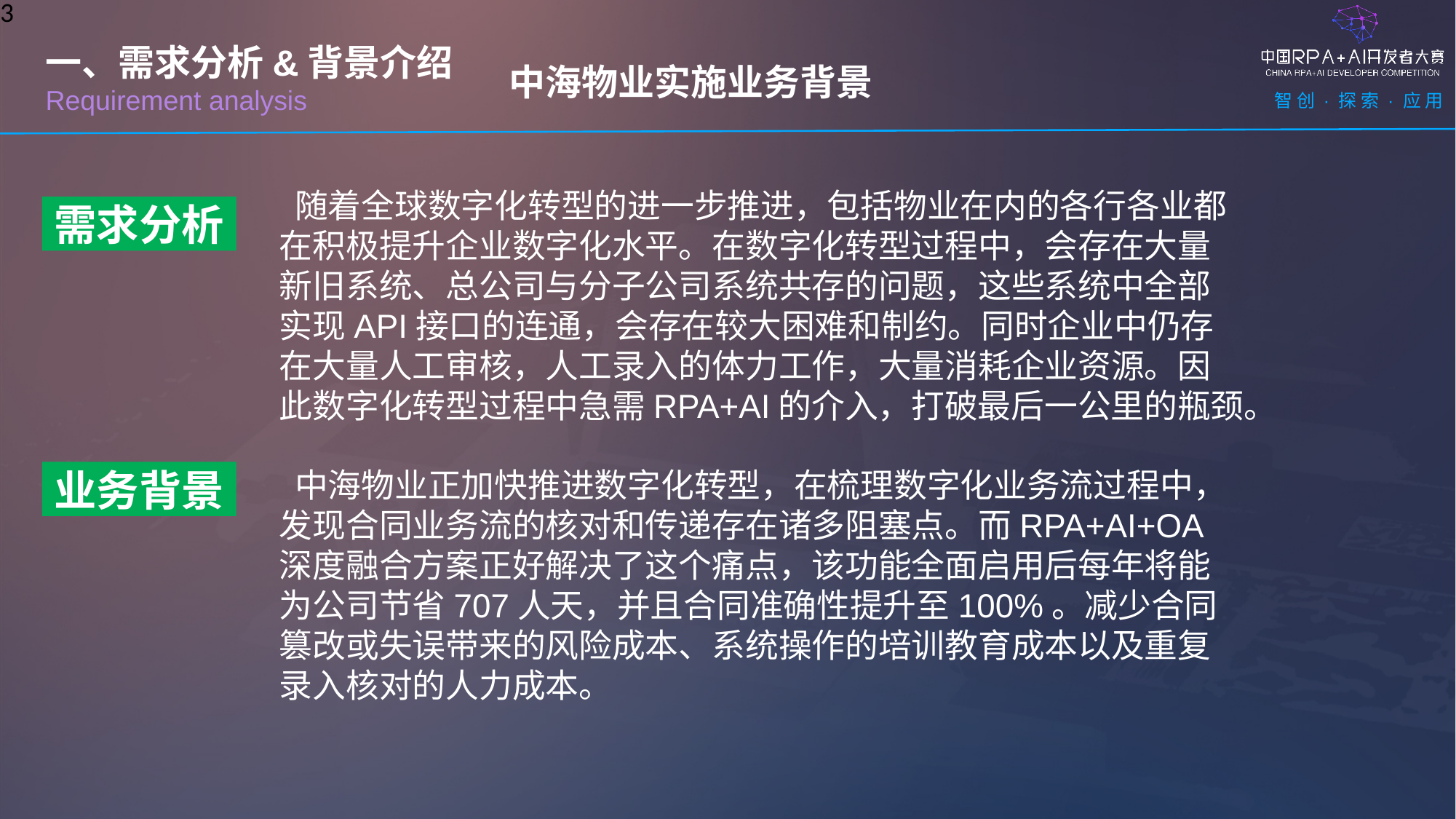

3
中海物业实施业务背景
一、需求分析&背景介绍
Requirement analysis
 随着全球数字化转型的进一步推进，包括物业在内的各行各业都在积极提升企业数字化水平。在数字化转型过程中，会存在大量新旧系统、总公司与分子公司系统共存的问题，这些系统中全部实现API接口的连通，会存在较大困难和制约。同时企业中仍存在大量人工审核，人工录入的体力工作，大量消耗企业资源。因此数字化转型过程中急需RPA+AI的介入，打破最后一公里的瓶颈。
需求分析
 中海物业正加快推进数字化转型，在梳理数字化业务流过程中，发现合同业务流的核对和传递存在诸多阻塞点。而RPA+AI+OA深度融合方案正好解决了这个痛点，该功能全面启用后每年将能为公司节省707人天，并且合同准确性提升至100%。减少合同篡改或失误带来的风险成本、系统操作的培训教育成本以及重复录入核对的人力成本。
业务背景